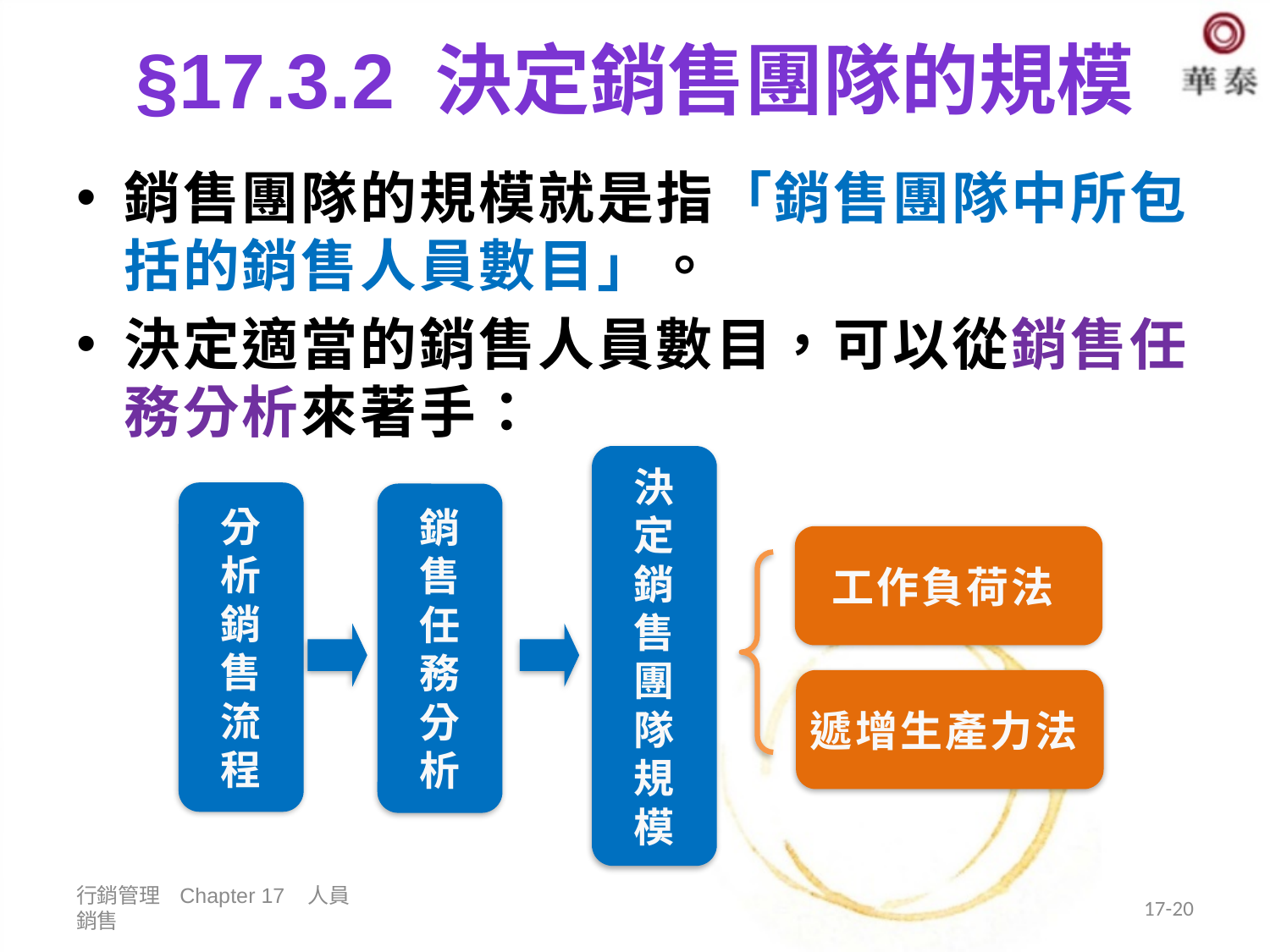

# §17.3.2 決定銷售團隊的規模
銷售團隊的規模就是指「銷售團隊中所包括的銷售人員數目」。
決定適當的銷售人員數目，可以從銷售任務分析來著手：
決
定
銷
售
團
隊
規
模
分
析
銷
售
流
程

銷
售
任
務
分
析

工作負荷法

遞增生產力法
行銷管理   Chapter 17   人員銷售
17-20